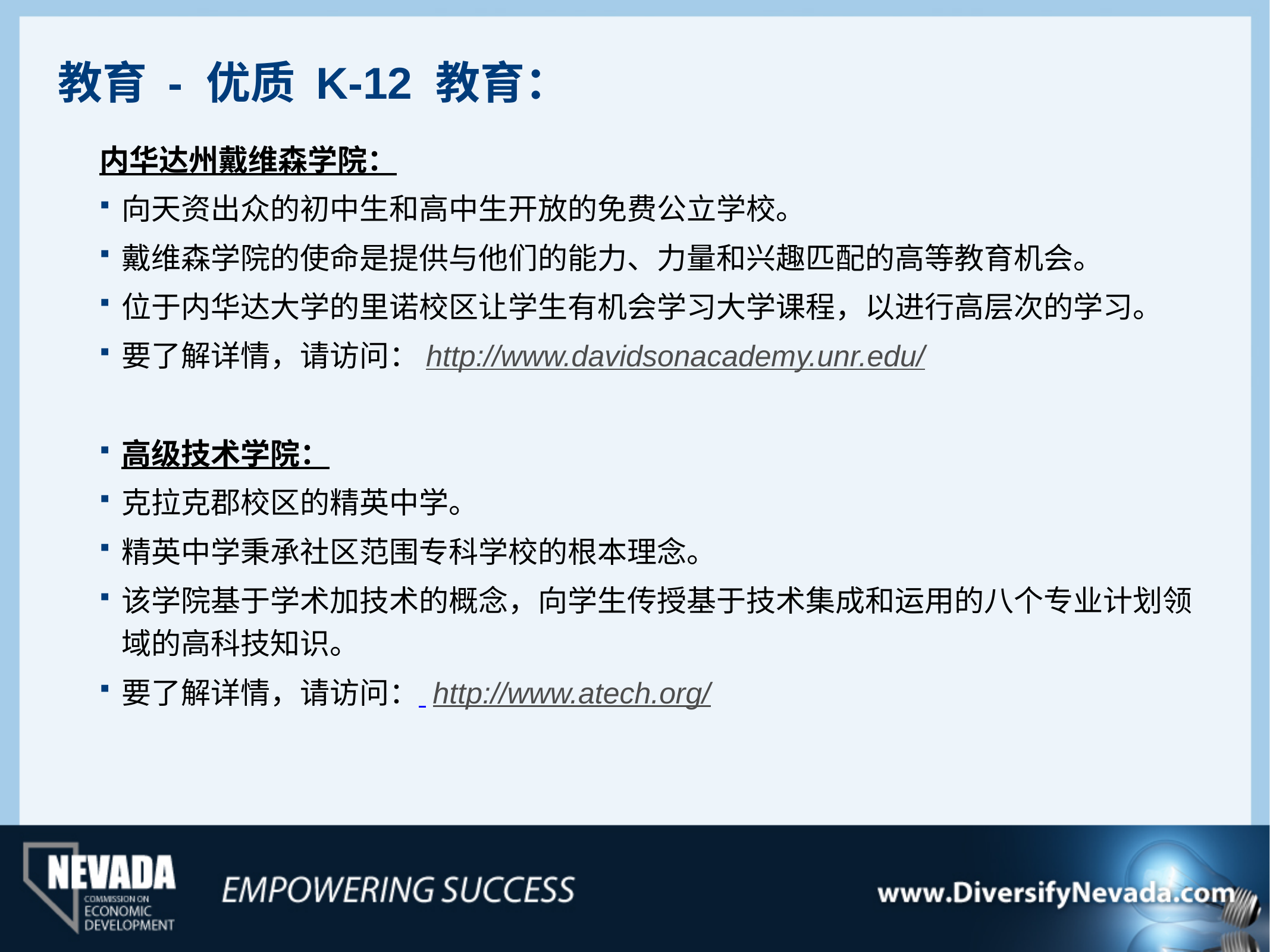

教育 - 优质 K-12 教育：
内华达州戴维森学院：
向天资出众的初中生和高中生开放的免费公立学校。
戴维森学院的使命是提供与他们的能力、力量和兴趣匹配的高等教育机会。
位于内华达大学的里诺校区让学生有机会学习大学课程，以进行高层次的学习。
要了解详情，请访问：http://www.davidsonacademy.unr.edu/

高级技术学院：
克拉克郡校区的精英中学。
精英中学秉承社区范围专科学校的根本理念。
该学院基于学术加技术的概念，向学生传授基于技术集成和运用的八个专业计划领域的高科技知识。
要了解详情，请访问： http://www.atech.org/